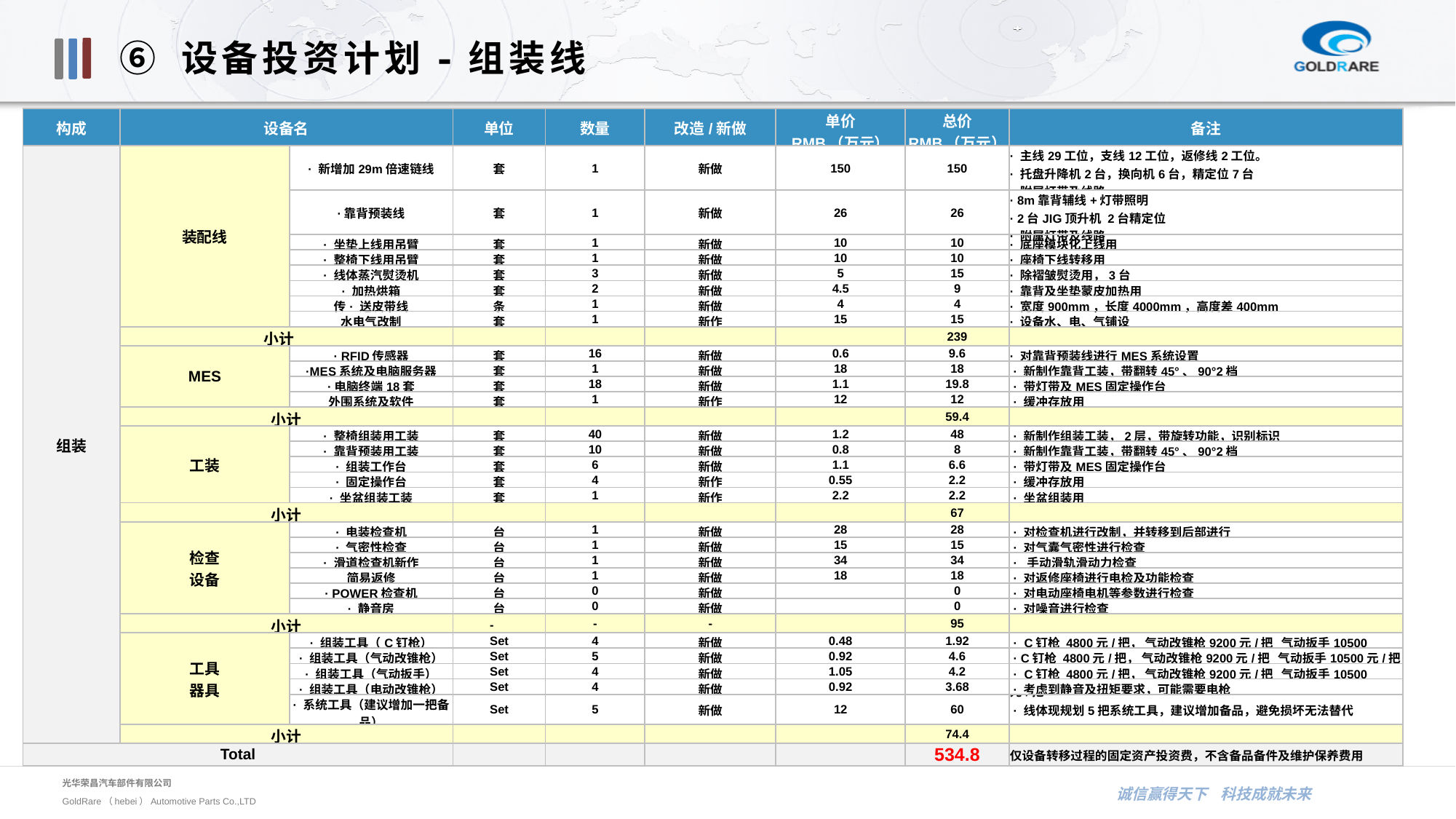

⑥ 设备投资计划-组装线
| 构成 | 设备名 |  | 单位 | 数量 | 改造/新做 | 单价 RMB（万元） | 总价 RMB（万元） | 备注 |
| --- | --- | --- | --- | --- | --- | --- | --- | --- |
| 组装 | 装配线 | · 新增加29m倍速链线 | 套 | 1 | 新做 | 150 | 150 | · 主线29工位，支线12工位，返修线2工位。 · 托盘升降机2台，换向机6台，精定位7台 · 附属灯带及线路 |
|  |  | ·靠背预装线 | 套 | 1 | 新做 | 26 | 26 | · 8m靠背辅线+灯带照明 · 2台JIG顶升机 2台精定位 · 附属灯带及线路 |
|  |  | · 坐垫上线用吊臂 | 套 | 1 | 新做 | 10 | 10 | · 底座模块化上线用 |
|  |  | · 整椅下线用吊臂 | 套 | 1 | 新做 | 10 | 10 | · 座椅下线转移用 |
|  |  | · 线体蒸汽熨烫机 | 套 | 3 | 新做 | 5 | 15 | · 除褶皱熨烫用，3台 |
|  |  | · 加热烘箱 | 套 | 2 | 新做 | 4.5 | 9 | · 靠背及坐垫蒙皮加热用 |
|  |  | 传· 送皮带线 | 条 | 1 | 新做 | 4 | 4 | · 宽度900mm，长度4000mm，高度差400mm |
|  |  | 水电气改制 | 套 | 1 | 新作 | 15 | 15 | · 设备水、电、气铺设 |
|  | 小计 |  |  |  |  |  | 239 |  |
|  | MES | · RFID传感器 | 套 | 16 | 新做 | 0.6 | 9.6 | · 对靠背预装线进行MES系统设置 |
|  |  | ·MES系统及电脑服务器 | 套 | 1 | 新做 | 18 | 18 | · 新制作靠背工装，带翻转45°、90°2档 |
|  |  | ·电脑终端18套 | 套 | 18 | 新做 | 1.1 | 19.8 | · 带灯带及MES固定操作台 |
|  |  | 外围系统及软件 | 套 | 1 | 新作 | 12 | 12 | · 缓冲存放用 |
|  | 小计 |  |  |  |  |  | 59.4 |  |
|  | 工装 | · 整椅组装用工装 | 套 | 40 | 新做 | 1.2 | 48 | · 新制作组装工装，2层，带旋转功能，识别标识 |
|  |  | · 靠背预装用工装 | 套 | 10 | 新做 | 0.8 | 8 | · 新制作靠背工装，带翻转45°、90°2档 |
|  |  | · 组装工作台 | 套 | 6 | 新做 | 1.1 | 6.6 | · 带灯带及MES固定操作台 |
|  |  | · 固定操作台 | 套 | 4 | 新作 | 0.55 | 2.2 | · 缓冲存放用 |
|  |  | · 坐盆组装工装 | 套 | 1 | 新作 | 2.2 | 2.2 | · 坐盆组装用 |
|  | 小计 |  |  |  |  |  | 67 |  |
|  | 检查 设备 | · 电装检查机 | 台 | 1 | 新做 | 28 | 28 | · 对检查机进行改制，并转移到后部进行 |
|  |  | · 气密性检查 | 台 | 1 | 新做 | 15 | 15 | · 对气囊气密性进行检查 |
|  |  | · 滑道检查机新作 | 台 | 1 | 新做 | 34 | 34 | · 手动滑轨滑动力检查 |
|  |  | 简易返修 | 台 | 1 | 新做 | 18 | 18 | · 对返修座椅进行电检及功能检查 |
|  |  | · POWER检查机 | 台 | 0 | 新做 |  | 0 | · 对电动座椅电机等参数进行检查 |
|  |  | · 静音房 | 台 | 0 | 新做 |  | 0 | · 对噪音进行检查 |
|  | 小计 |  | - | - | - |  | 95 |  |
|  | 工具 器具 | · 组装工具（C钉枪） | Set | 4 | 新做 | 0.48 | 1.92 | · C钉枪 4800元/把， 气动改锥枪9200元/把 气动扳手10500元/把 |
|  |  | · 组装工具（气动改锥枪） | Set | 5 | 新做 | 0.92 | 4.6 | · C钉枪 4800元/把， 气动改锥枪9200元/把 气动扳手10500元/把 |
|  |  | · 组装工具（气动扳手） | Set | 4 | 新做 | 1.05 | 4.2 | · C钉枪 4800元/把， 气动改锥枪9200元/把 气动扳手10500元/把 |
|  |  | · 组装工具（电动改锥枪） | Set | 4 | 新做 | 0.92 | 3.68 | · 考虑到静音及扭矩要求，可能需要电枪 |
|  |  | · 系统工具（建议增加一把备品） | Set | 5 | 新做 | 12 | 60 | · 线体现规划5把系统工具，建议增加备品，避免损坏无法替代 |
|  | 小计 |  |  |  |  |  | 74.4 |  |
| Total |  |  |  |  |  |  | 534.8 | 仅设备转移过程的固定资产投资费，不含备品备件及维护保养费用 |